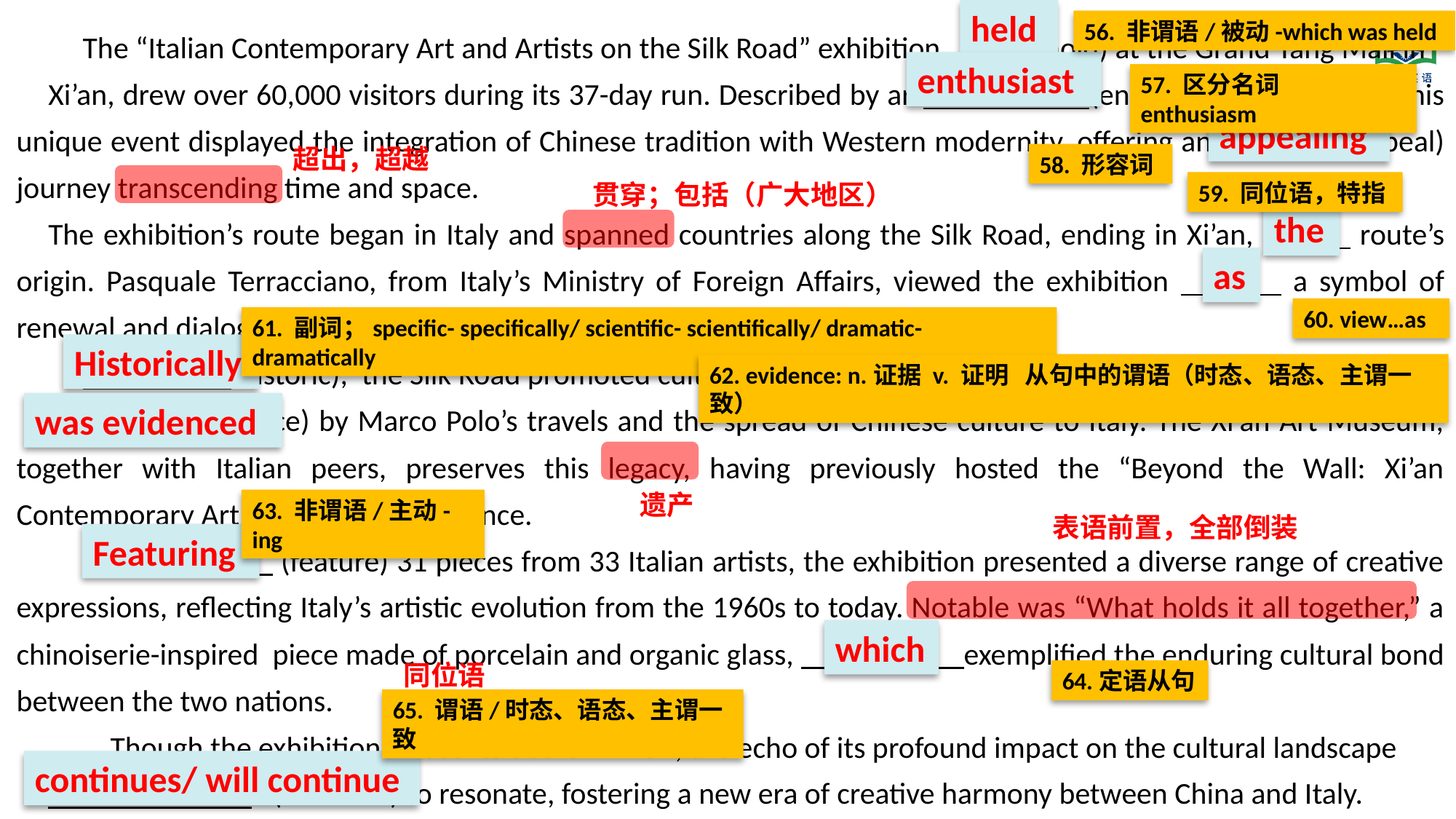

held
56. 非谓语/被动-which was held
     The “Italian Contemporary Art and Artists on the Silk Road” exhibition,    56    (hold) at the Grand Tang Mall in
Xi’an, drew over 60,000 visitors during its 37-day run. Described by art        57         (enthusiastic) Zhang Yin, this unique event displayed the integration of Chinese tradition with Western modernity, offering an    58        (appeal) journey transcending time and space.
The exhibition’s route began in Italy and spanned countries along the Silk Road, ending in Xi’an,    59    route’s origin. Pasquale Terracciano, from Italy’s Ministry of Foreign Affairs, viewed the exhibition    60    a symbol of renewal and dialogue, highlighting the role of art in bridging cultural divides.
               61       (historic),  the Silk Road promoted cultural exchange between China and Italy,  which
      62     (evidence) by Marco Polo’s travels and the spread of Chinese culture to Italy. The Xi’an Art Museum, together with Italian peers, preserves this legacy, having previously hosted the “Beyond the Wall: Xi’an Contemporary Art Exhibition” in Florence.
                63         (feature) 31 pieces from 33 Italian artists, the exhibition presented a diverse range of creative expressions, reflecting Italy’s artistic evolution from the 1960s to today. Notable was “What holds it all together,” a chinoiserie-inspired  piece made of porcelain and organic glass,         64           exemplified the enduring cultural bond between the two nations.
         Though the exhibition closed its doors in Xi’an, the echo of its profound impact on the cultural landscape
                65            (continue) to resonate, fostering a new era of creative harmony between China and Italy.
enthusiast
57. 区分名词 enthusiasm
appealing
超出，超越
58. 形容词

贯穿；包括（广大地区）
59. 同位语，特指
the

as
60. view…as
61. 副词；specific- specifically/ scientific- scientifically/ dramatic- dramatically
Historically
62. evidence: n.证据 v. 证明   从句中的谓语（时态、语态、主谓一致）
was evidenced

遗产
63. 非谓语/主动-ing
表语前置，全部倒装
Featuring

which
同位语
64.定语从句
65. 谓语/时态、语态、主谓一致
continues/ will continue